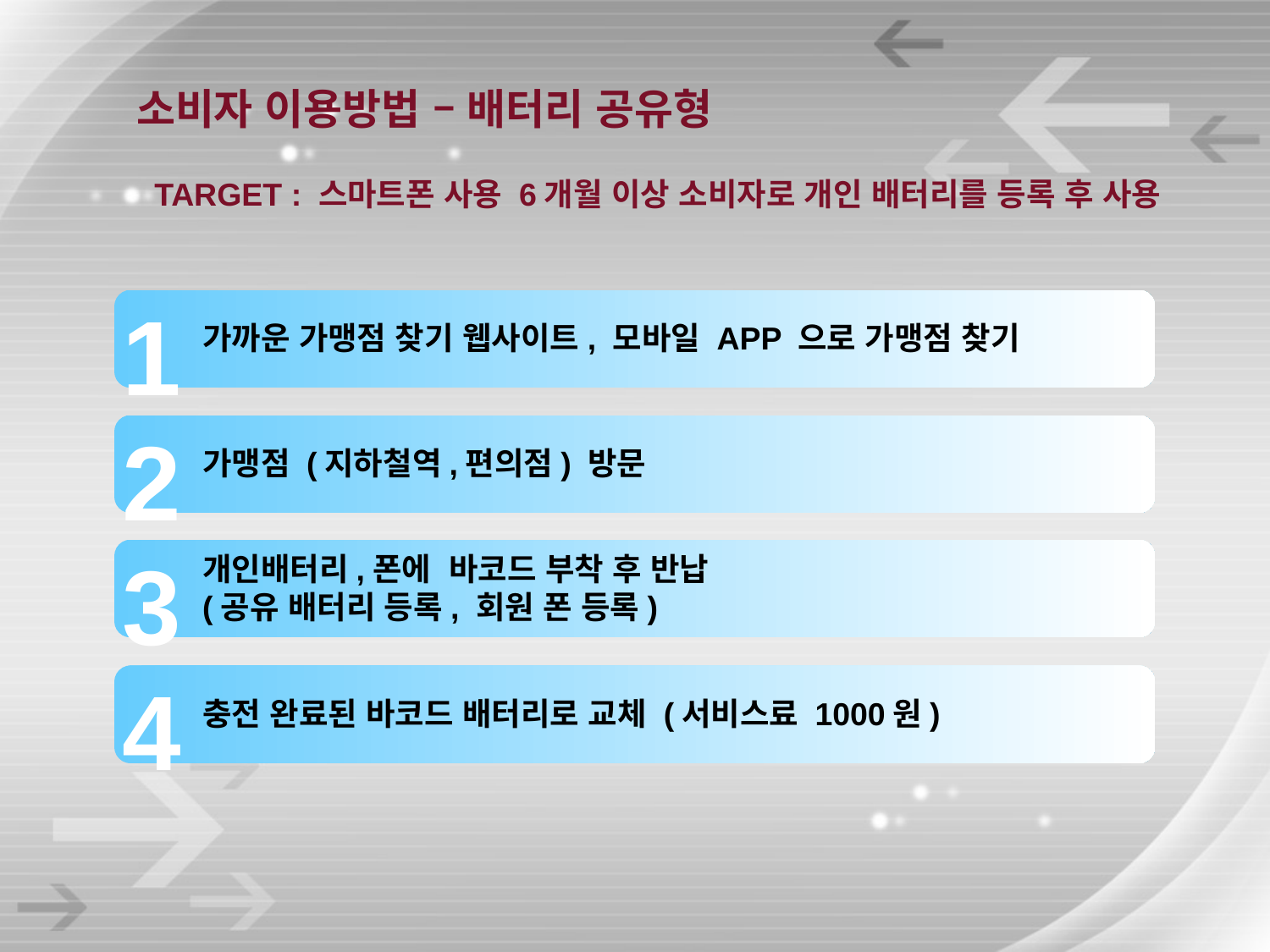

소비자 이용방법 – 배터리 공유형
TARGET : 스마트폰 사용 6개월 이상 소비자로 개인 배터리를 등록 후 사용

1
가까운 가맹점 찾기 웹사이트, 모바일 APP 으로 가맹점 찾기

2
가맹점 (지하철역,편의점) 방문

3
개인배터리,폰에  바코드 부착 후 반납
(공유 배터리 등록, 회원 폰 등록)

4
충전 완료된 바코드 배터리로 교체 (서비스료 1000원)